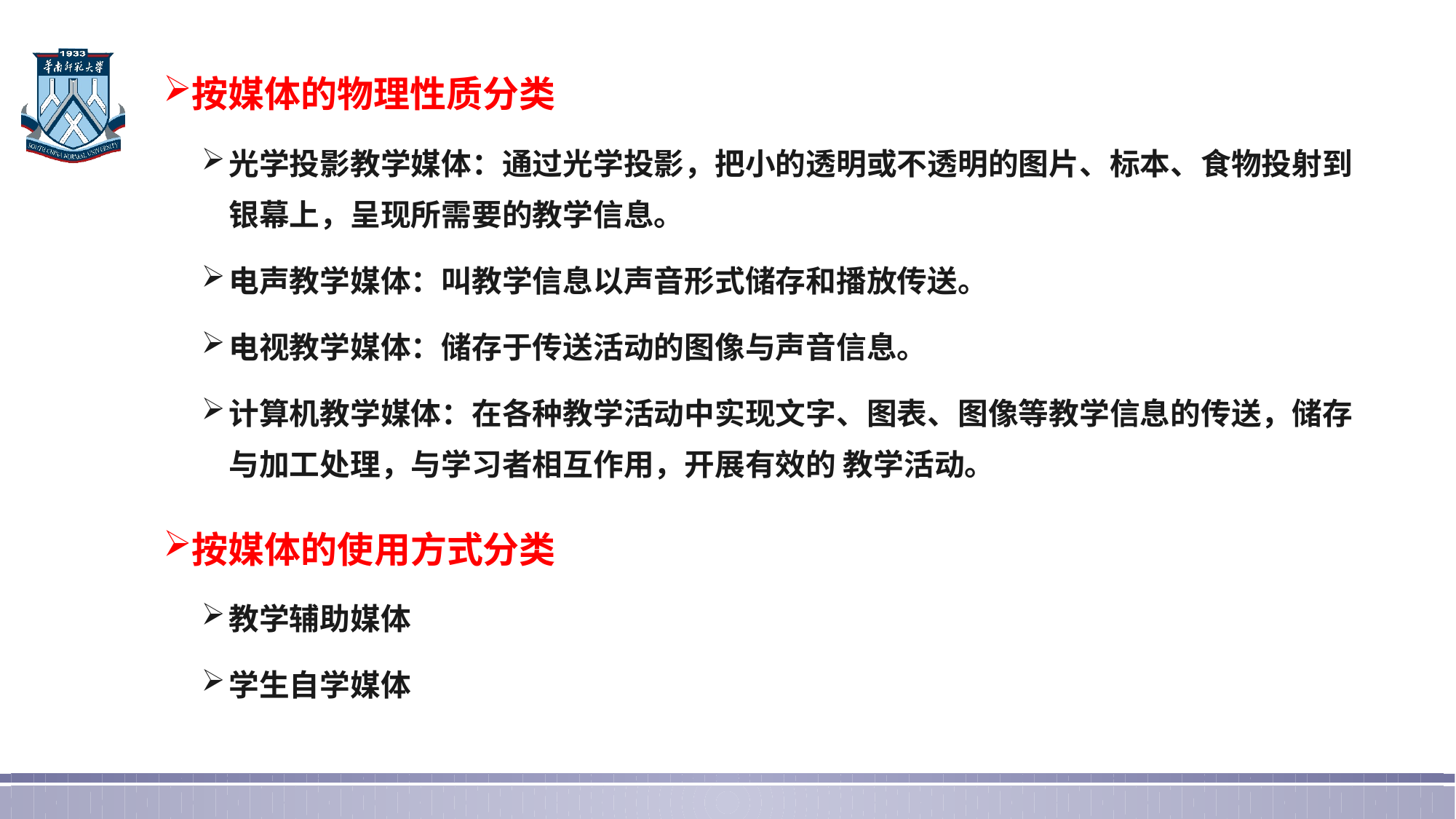

按媒体的物理性质分类
光学投影教学媒体：通过光学投影，把小的透明或不透明的图片、标本、食物投射到银幕上，呈现所需要的教学信息。
电声教学媒体：叫教学信息以声音形式储存和播放传送。
电视教学媒体：储存于传送活动的图像与声音信息。
计算机教学媒体：在各种教学活动中实现文字、图表、图像等教学信息的传送，储存与加工处理，与学习者相互作用，开展有效的 教学活动。
按媒体的使用方式分类
教学辅助媒体
学生自学媒体